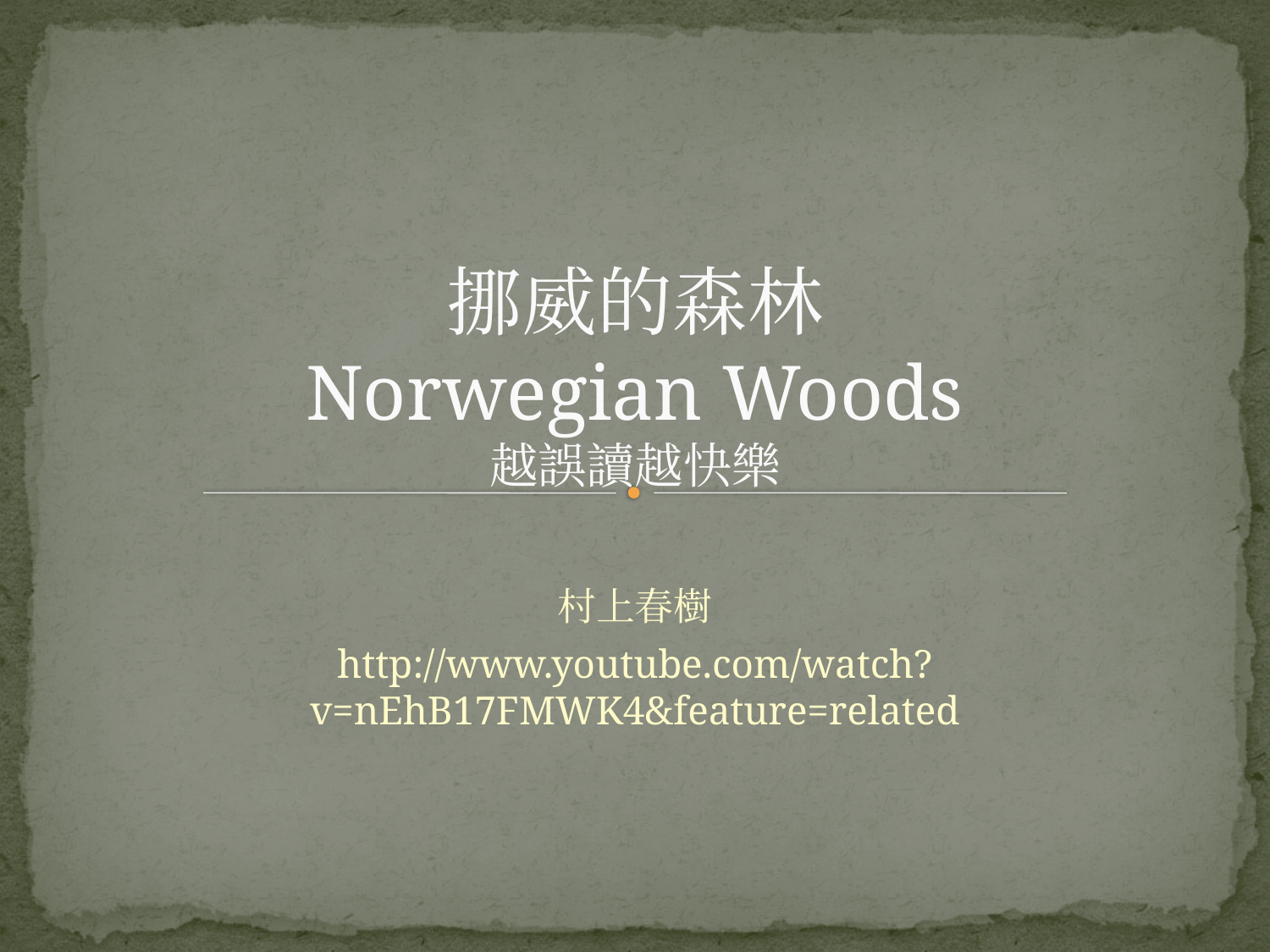

# 挪威的森林 Norwegian Woods 越誤讀越快樂
村上春樹
http://www.youtube.com/watch?v=nEhB17FMWK4&feature=related